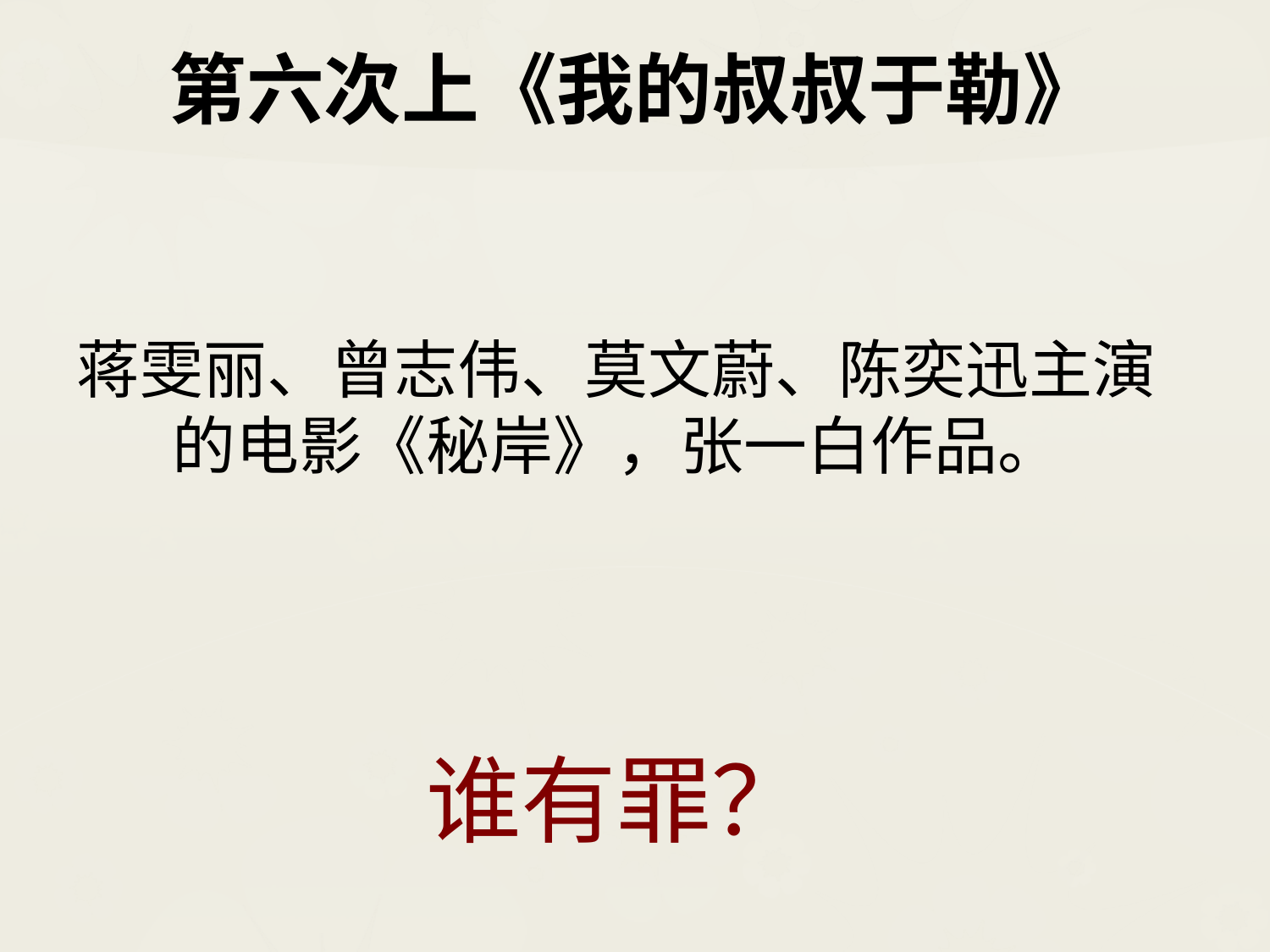

# 第六次上《我的叔叔于勒》
蒋雯丽、曾志伟、莫文蔚、陈奕迅主演的电影《秘岸》，张一白作品。

谁有罪？